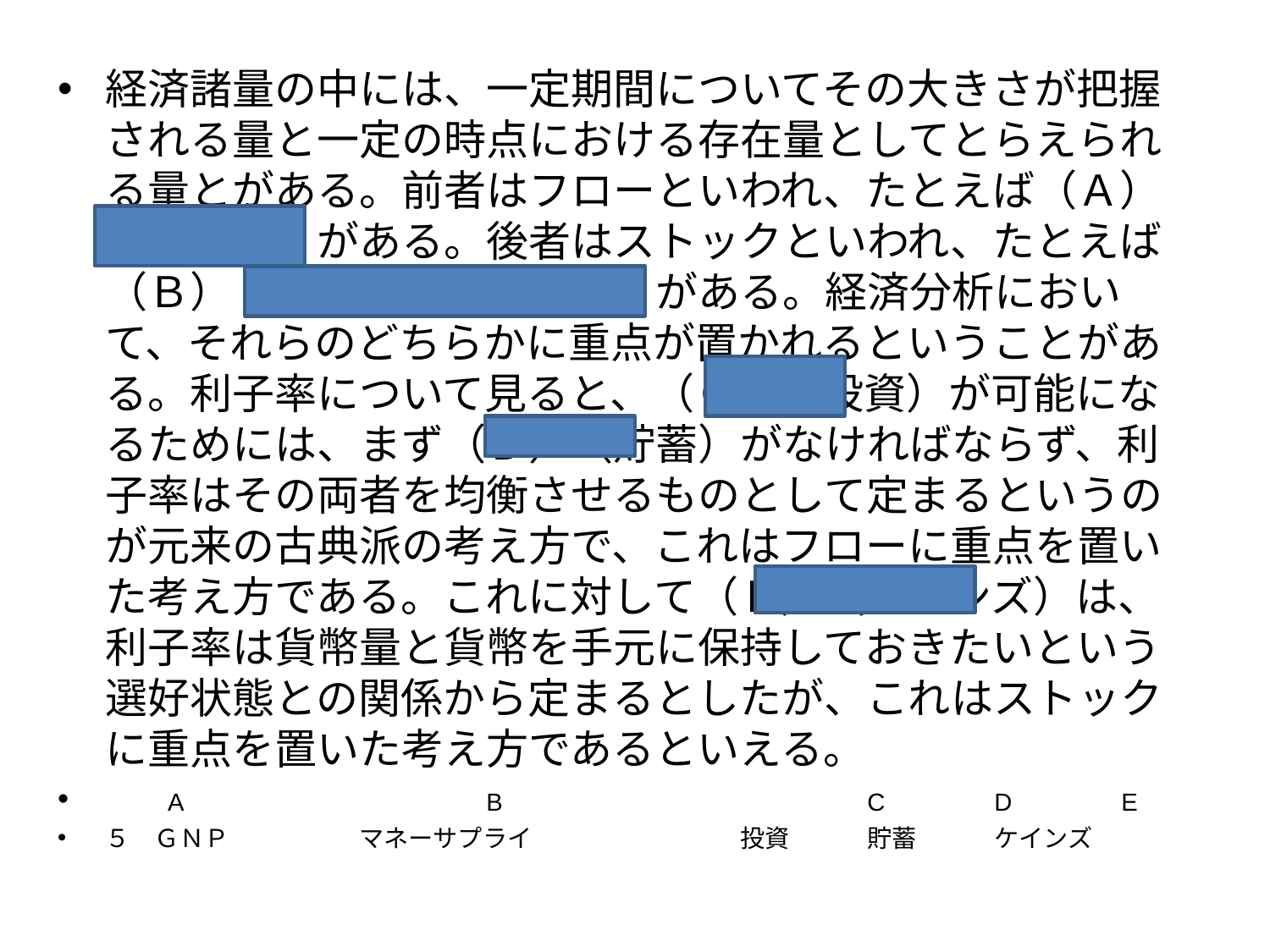

経済諸量の中には、一定期間についてその大きさが把握される量と一定の時点における存在量としてとらえられる量とがある。前者はフローといわれ、たとえば（Ａ）（ＧＮＰ）がある。後者はストックといわれ、たとえば（Ｂ）（マネー・サプライ）がある。経済分析において、それらのどちらかに重点が置かれるということがある。利子率について見ると、（Ｃ）（投資）が可能になるためには、まず（Ｄ）（貯蓄）がなければならず、利子率はその両者を均衡させるものとして定まるというのが元来の古典派の考え方で、これはフローに重点を置いた考え方である。これに対して（Ｅ）（ケインズ）は、利子率は貨幣量と貨幣を手元に保持しておきたいという選好状態との関係から定まるとしたが、これはストックに重点を置いた考え方であるといえる。
　　A			B			C	D	E
５　ＧＮＰ		マネーサプライ		投資	貯蓄	ケインズ